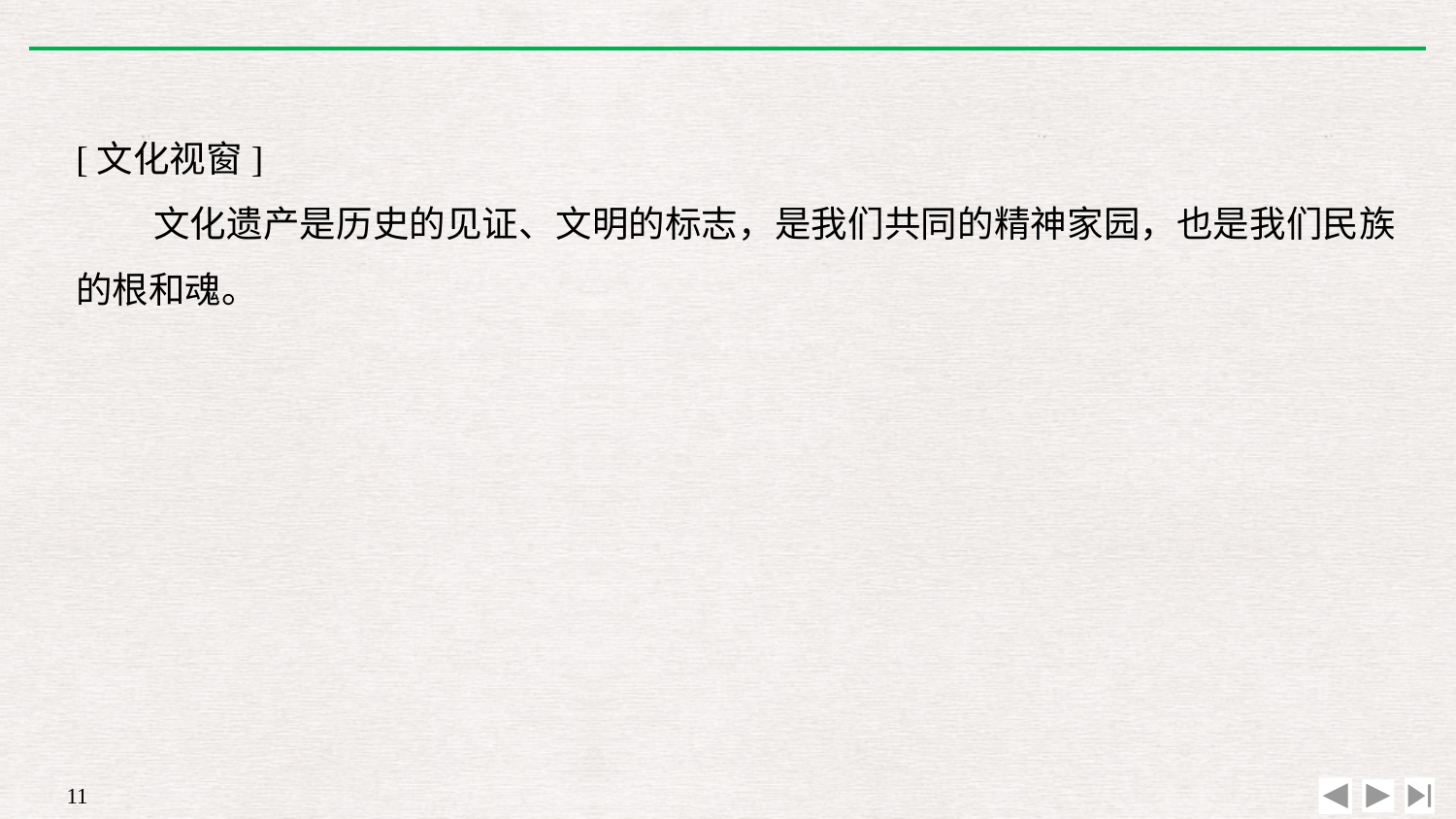

[文化视窗]
文化遗产是历史的见证、文明的标志，是我们共同的精神家园，也是我们民族的根和魂。